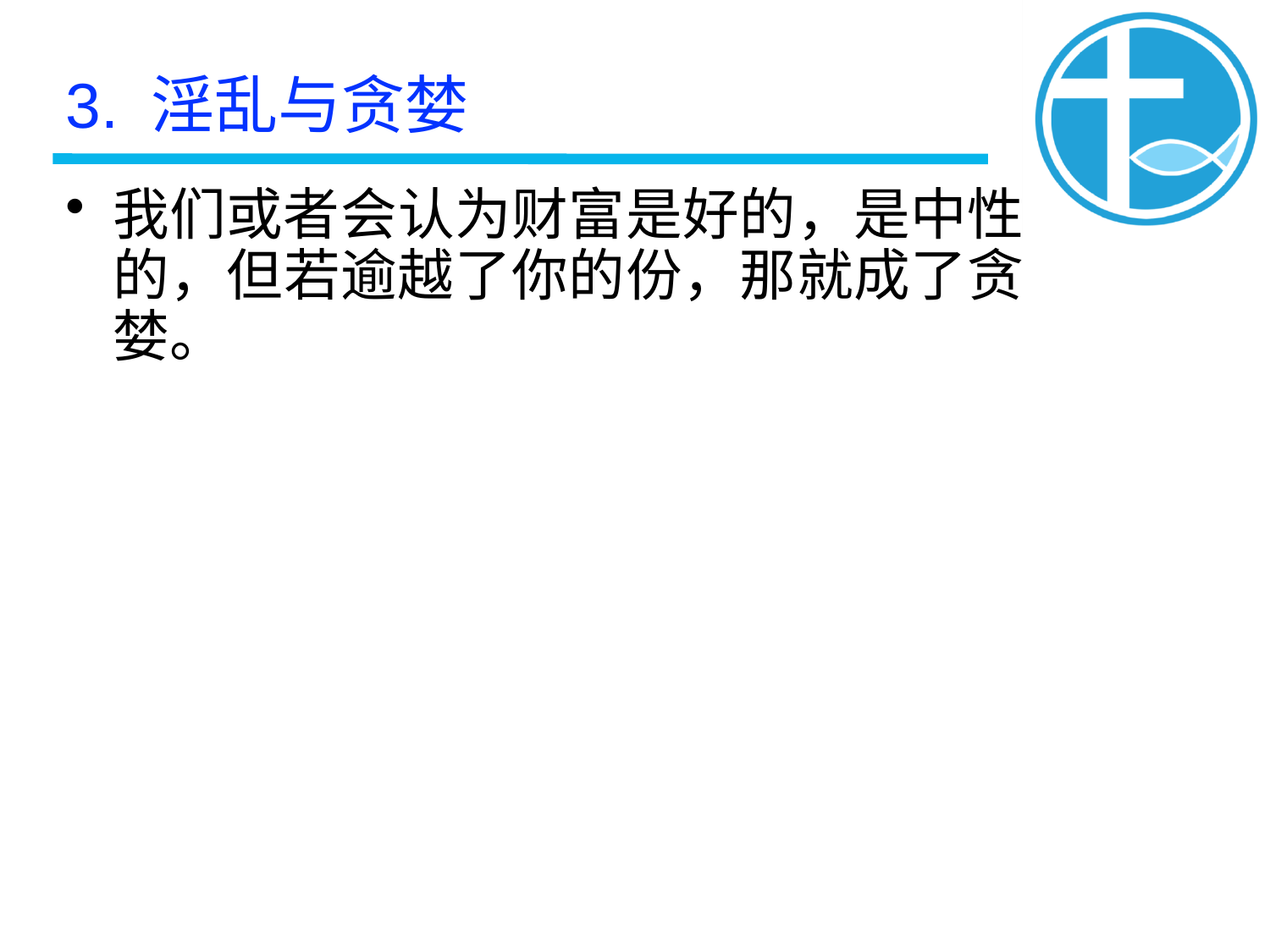

3. 淫乱与贪婪
我们或者会认为财富是好的，是中性的，但若逾越了你的份，那就成了贪婪。